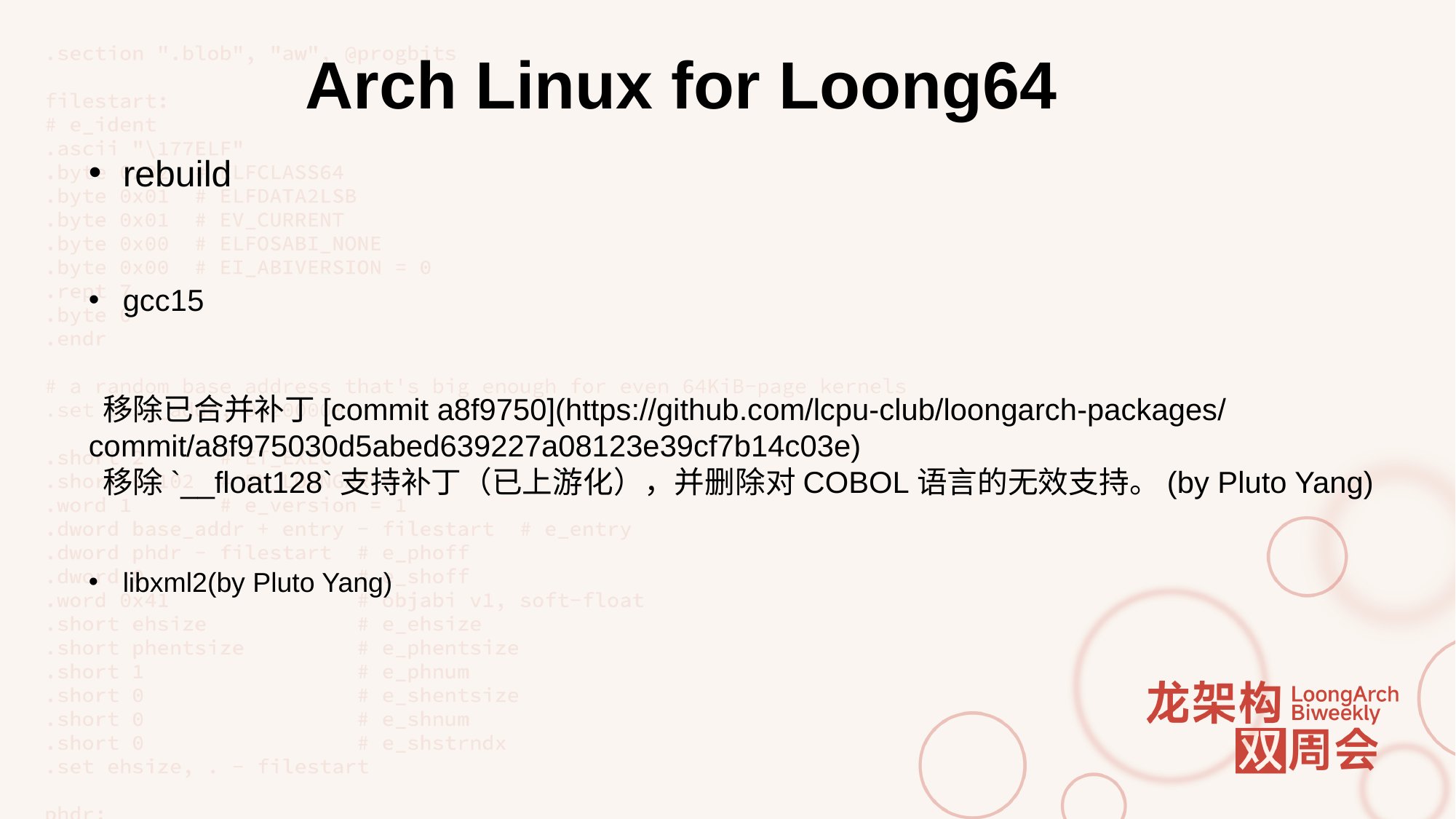

Arch Linux for Loong64
rebuild

gcc15

 移除已合并补丁[commit a8f9750](https://github.com/lcpu-club/loongarch-packages/
commit/a8f975030d5abed639227a08123e39cf7b14c03e)
 移除`__float128`支持补丁（已上游化），并删除对COBOL语言的无效支持。(by Pluto Yang)

libxml2(by Pluto Yang)